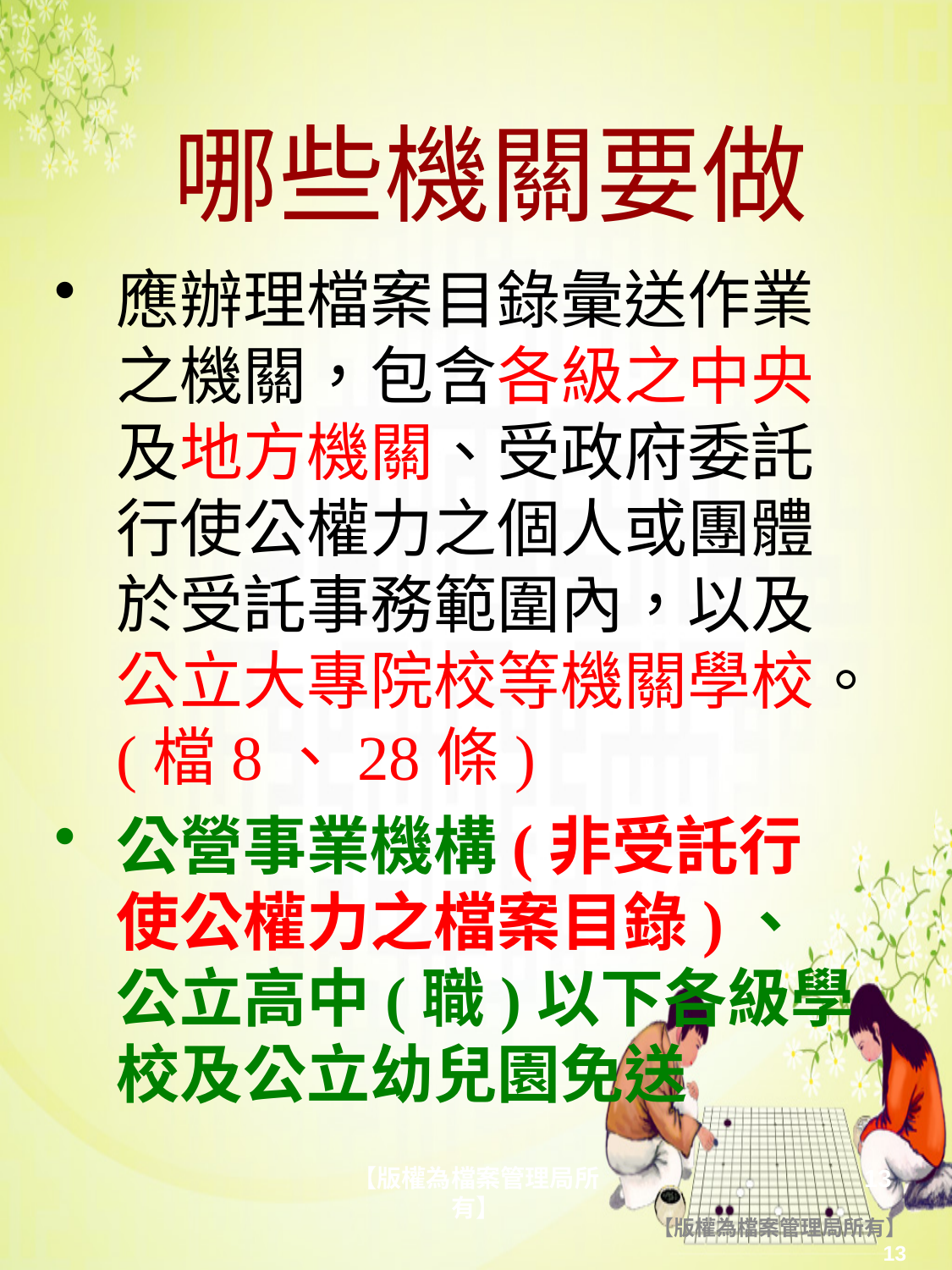

# 哪些機關要做
應辦理檔案目錄彙送作業之機關，包含各級之中央及地方機關、受政府委託行使公權力之個人或團體於受託事務範圍內，以及公立大專院校等機關學校。(檔8、28條)
公營事業機構(非受託行使公權力之檔案目錄)、公立高中(職)以下各級學校及公立幼兒園免送
【版權為檔案管理局所有】
13
【版權為檔案管理局所有】
13